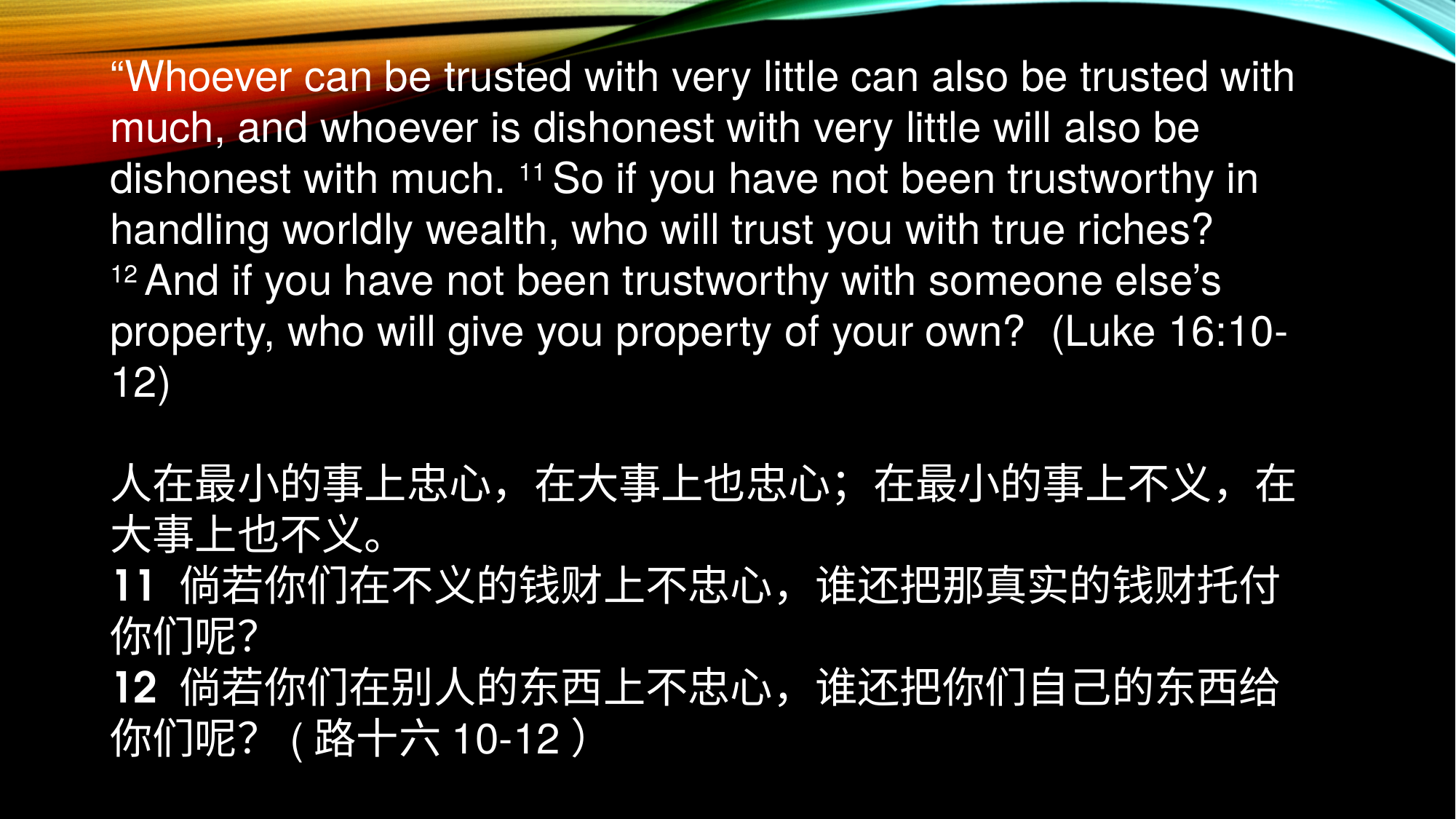

“Whoever can be trusted with very little can also be trusted with much, and whoever is dishonest with very little will also be dishonest with much. 11 So if you have not been trustworthy in handling worldly wealth, who will trust you with true riches? 12 And if you have not been trustworthy with someone else’s property, who will give you property of your own?  (Luke 16:10-12)

人在最小的事上忠心，在大事上也忠心；在最小的事上不义，在大事上也不义。
11 倘若你们在不义的钱财上不忠心，谁还把那真实的钱财托付你们呢？
12 倘若你们在别人的东西上不忠心，谁还把你们自己的东西给你们呢？(路十六10-12）